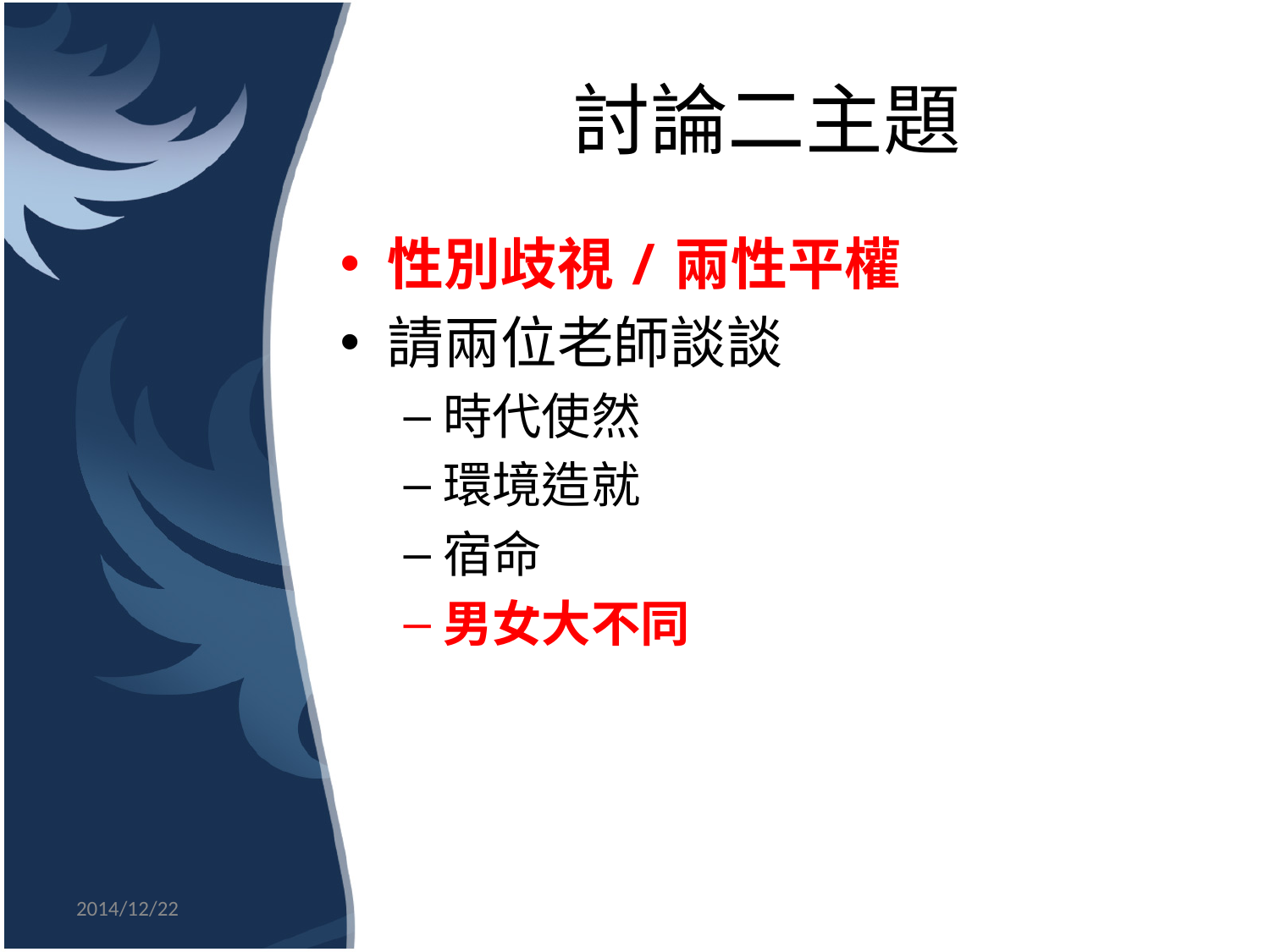

# 討論二主題
性別歧視/兩性平權
請兩位老師談談
時代使然
環境造就
宿命
男女大不同

2014/12/22